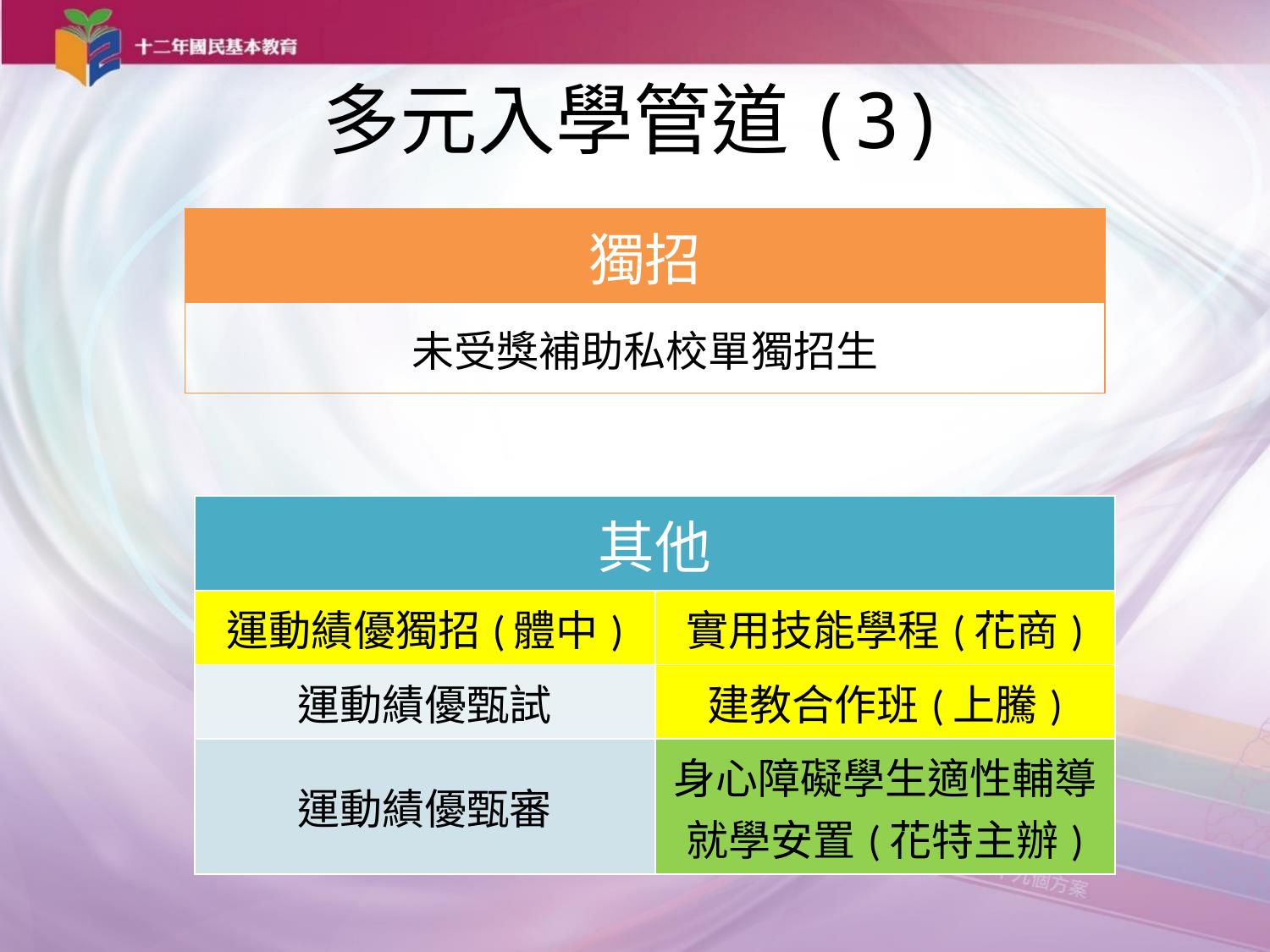

# 多元入學管道(3)
| 獨招 |
| --- |
| 未受獎補助私校單獨招生 |
| 其他 |  |
| --- | --- |
| 運動績優獨招(體中) | 實用技能學程(花商) |
| 運動績優甄試 | 建教合作班(上騰) |
| 運動績優甄審 | 身心障礙學生適性輔導就學安置(花特主辦) |